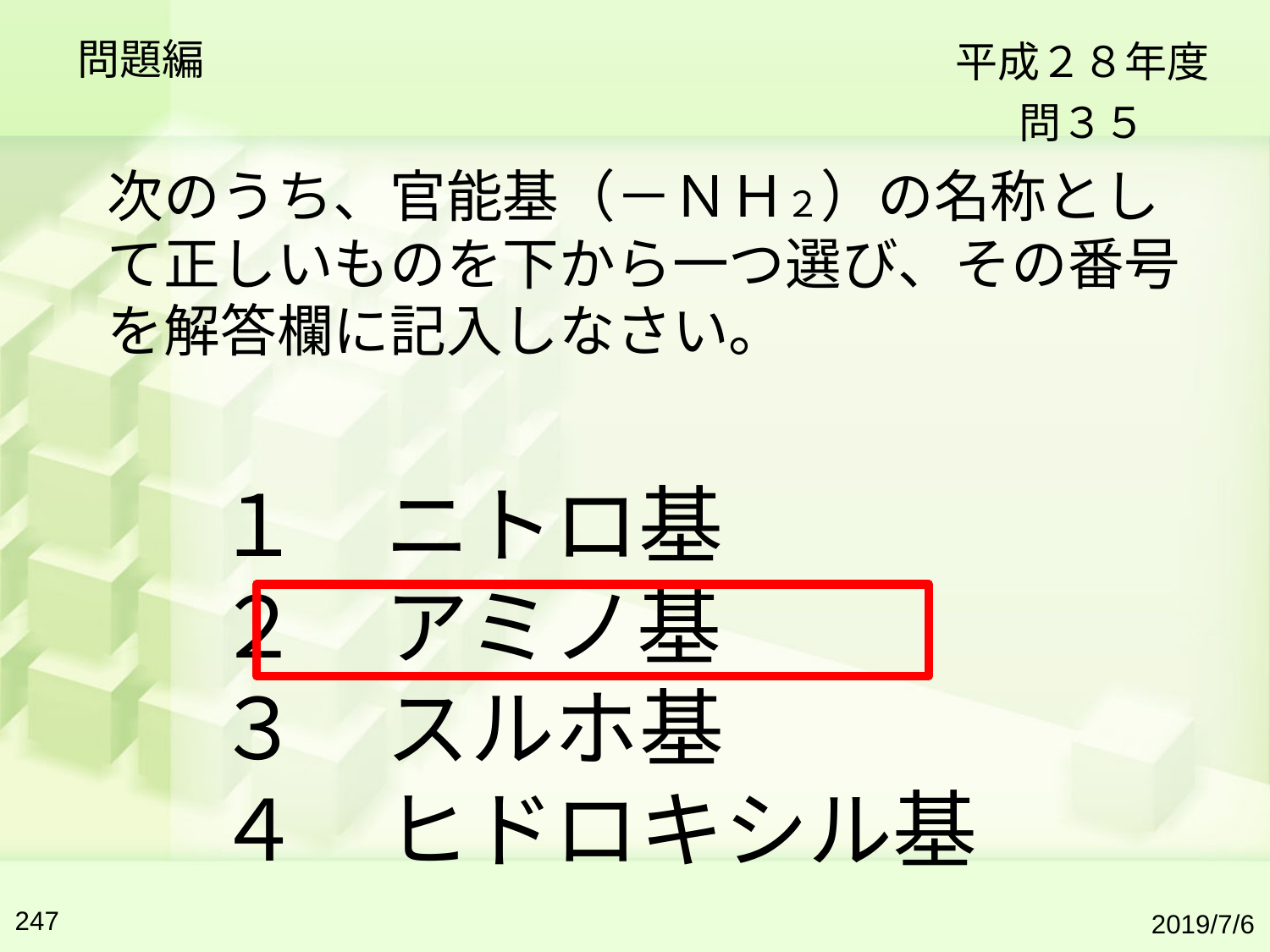

問題編
平成２８年度
問３５
次のうち、官能基（－ＮＨ２）の名称として正しいものを下から一つ選び、その番号を解答欄に記入しなさい。
１　ニトロ基
２　アミノ基
３　スルホ基
４　ヒドロキシル基

247
2019/7/6